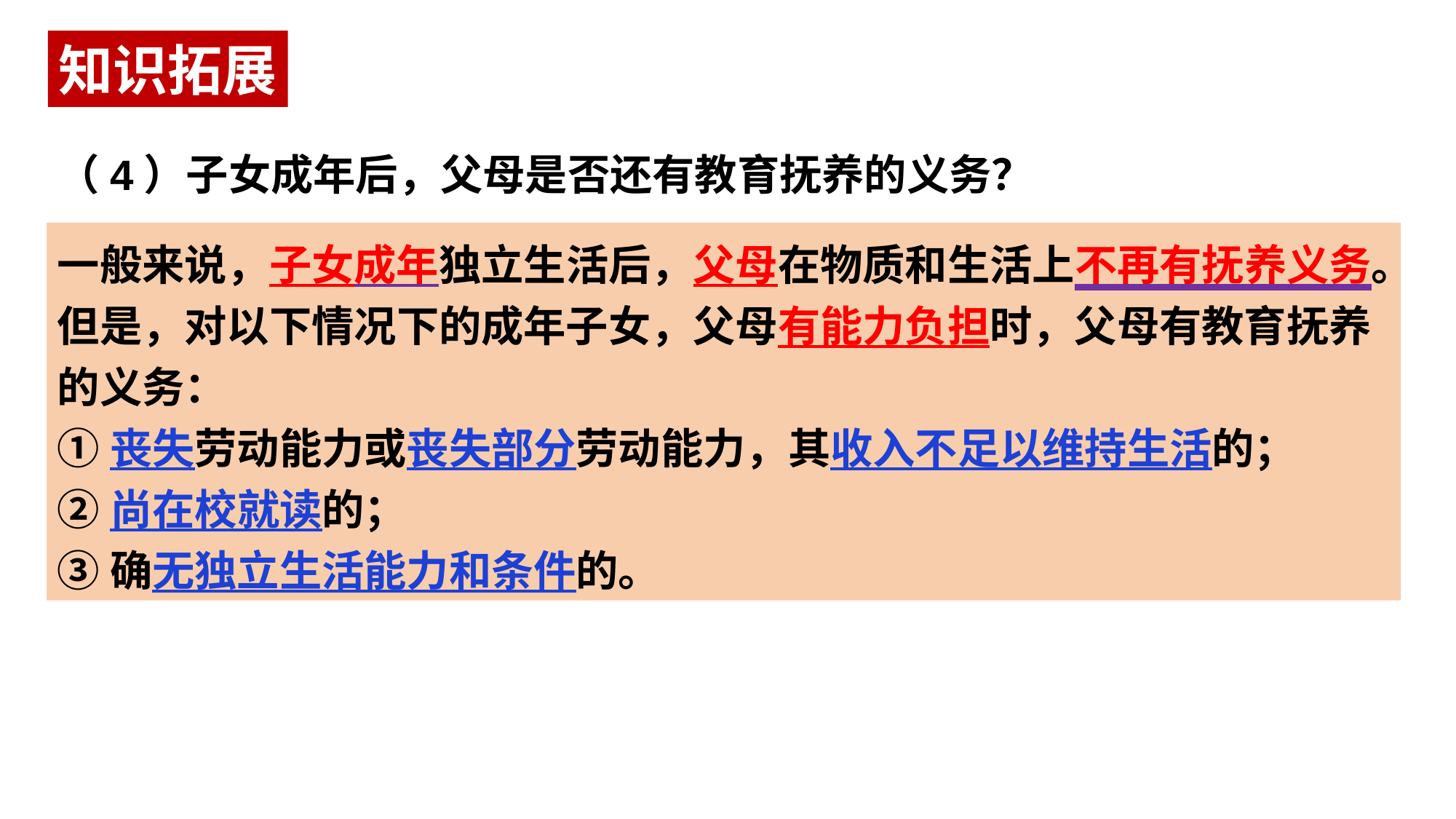

知识拓展
（4）子女成年后，父母是否还有教育抚养的义务？
一般来说，子女成年独立生活后，父母在物质和生活上不再有抚养义务。
但是，对以下情况下的成年子女，父母有能力负担时，父母有教育抚养的义务：
①丧失劳动能力或丧失部分劳动能力，其收入不足以维持生活的；
②尚在校就读的；
③确无独立生活能力和条件的。